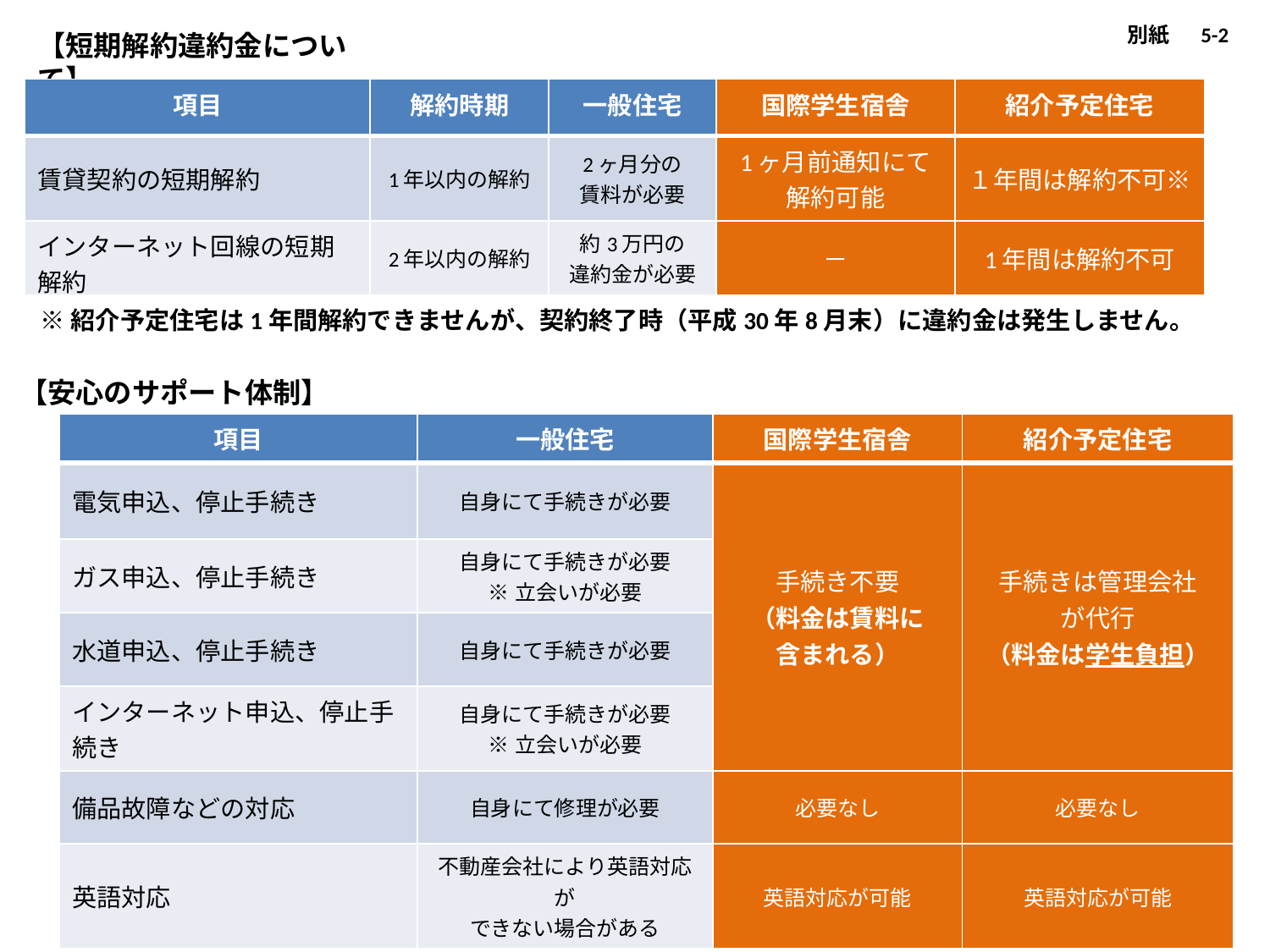

別紙　 5-2
【短期解約違約金について】
| 項目 | 解約時期 | 一般住宅 | 国際学生宿舎 | 紹介予定住宅 |
| --- | --- | --- | --- | --- |
| 賃貸契約の短期解約 | 1年以内の解約 | 2ヶ月分の 賃料が必要 | 1ヶ月前通知にて 解約可能 | １年間は解約不可※ |
| インターネット回線の短期解約 | 2年以内の解約 | 約3万円の 違約金が必要 | － | 1年間は解約不可 |
※紹介予定住宅は1年間解約できませんが、契約終了時（平成30年8月末）に違約金は発生しません。
【安心のサポート体制】
| 項目 | 一般住宅 | 国際学生宿舎 | 紹介予定住宅 |
| --- | --- | --- | --- |
| 電気申込、停止手続き | 自身にて手続きが必要 | 手続き不要 （料金は賃料に 含まれる） | 手続きは管理会社 が代行 （料金は学生負担） |
| ガス申込、停止手続き | 自身にて手続きが必要 ※立会いが必要 |  |  |
| 水道申込、停止手続き | 自身にて手続きが必要 |  |  |
| インターネット申込、停止手続き | 自身にて手続きが必要 ※立会いが必要 |  |  |
| 備品故障などの対応 | 自身にて修理が必要 | 必要なし | 必要なし |
| 英語対応 | 不動産会社により英語対応が できない場合がある | 英語対応が可能 | 英語対応が可能 |